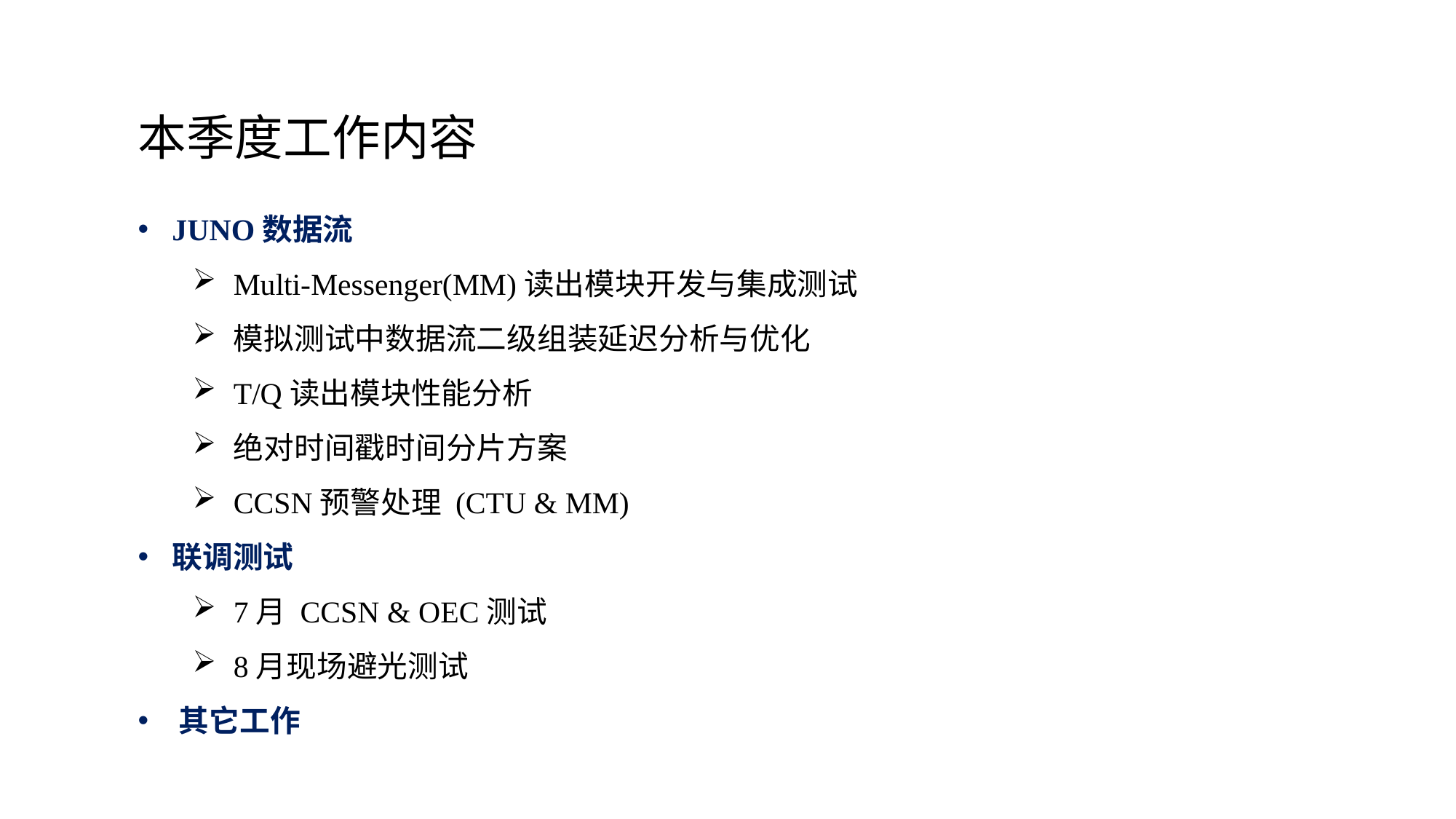

本季度工作内容
JUNO数据流
Multi-Messenger(MM)读出模块开发与集成测试
模拟测试中数据流二级组装延迟分析与优化
T/Q读出模块性能分析
绝对时间戳时间分片方案
CCSN预警处理 (CTU & MM)
联调测试
7月 CCSN & OEC测试
8月现场避光测试
其它工作